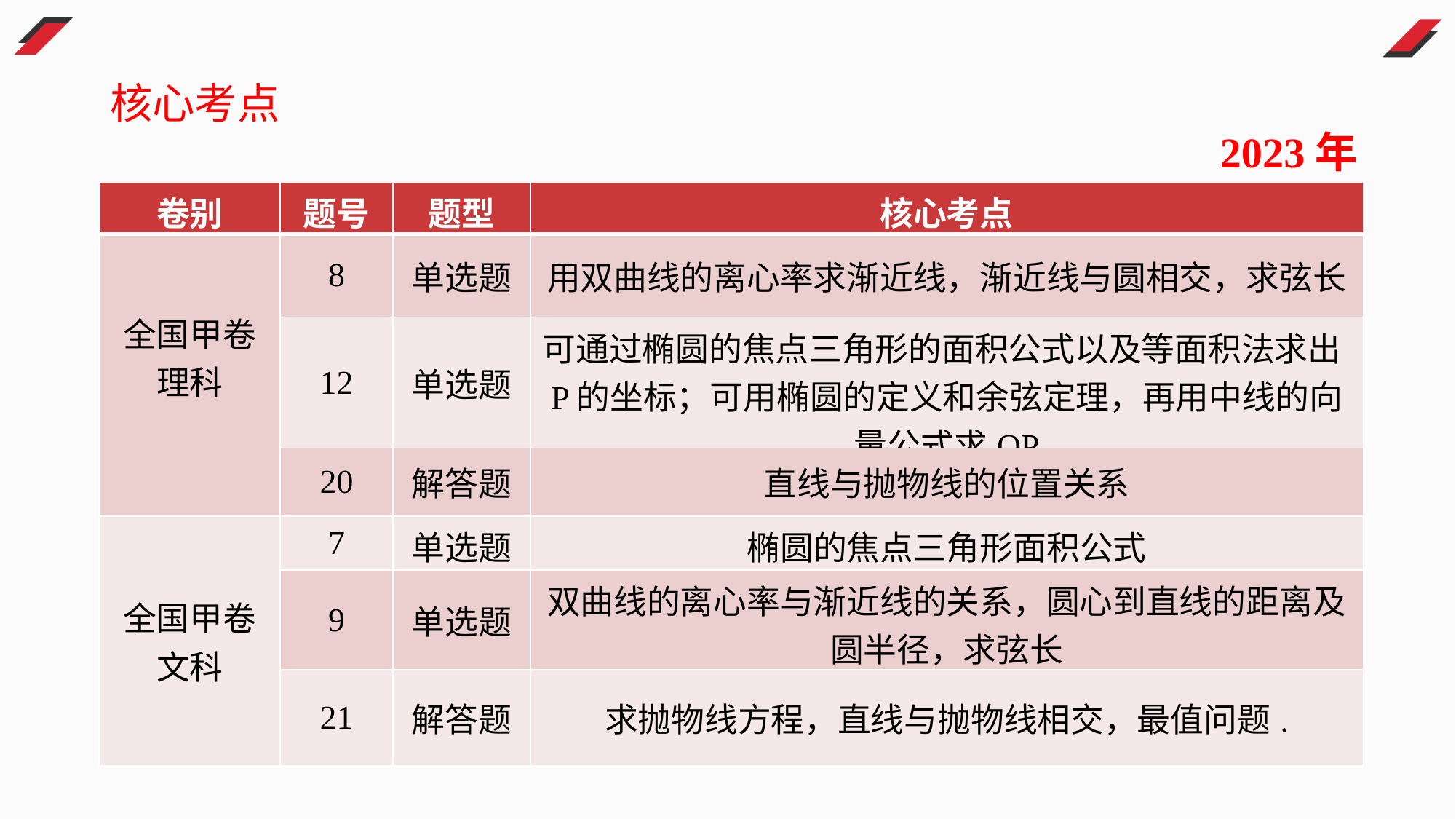

核心考点
2023年
| 卷别 | 题号 | 题型 | 核心考点 |
| --- | --- | --- | --- |
| 全国甲卷 理科 | 8 | 单选题 | 用双曲线的离心率求渐近线，渐近线与圆相交，求弦长 |
|  | 12 | 单选题 | 可通过椭圆的焦点三角形的面积公式以及等面积法求出P的坐标；可用椭圆的定义和余弦定理，再用中线的向量公式求OP |
|  | 20 | 解答题 | 直线与抛物线的位置关系 |
| 全国甲卷 文科 | 7 | 单选题 | 椭圆的焦点三角形面积公式 |
|  | 9 | 单选题 | 双曲线的离心率与渐近线的关系，圆心到直线的距离及圆半径，求弦长 |
|  | 21 | 解答题 | 求抛物线方程，直线与抛物线相交，最值问题. |